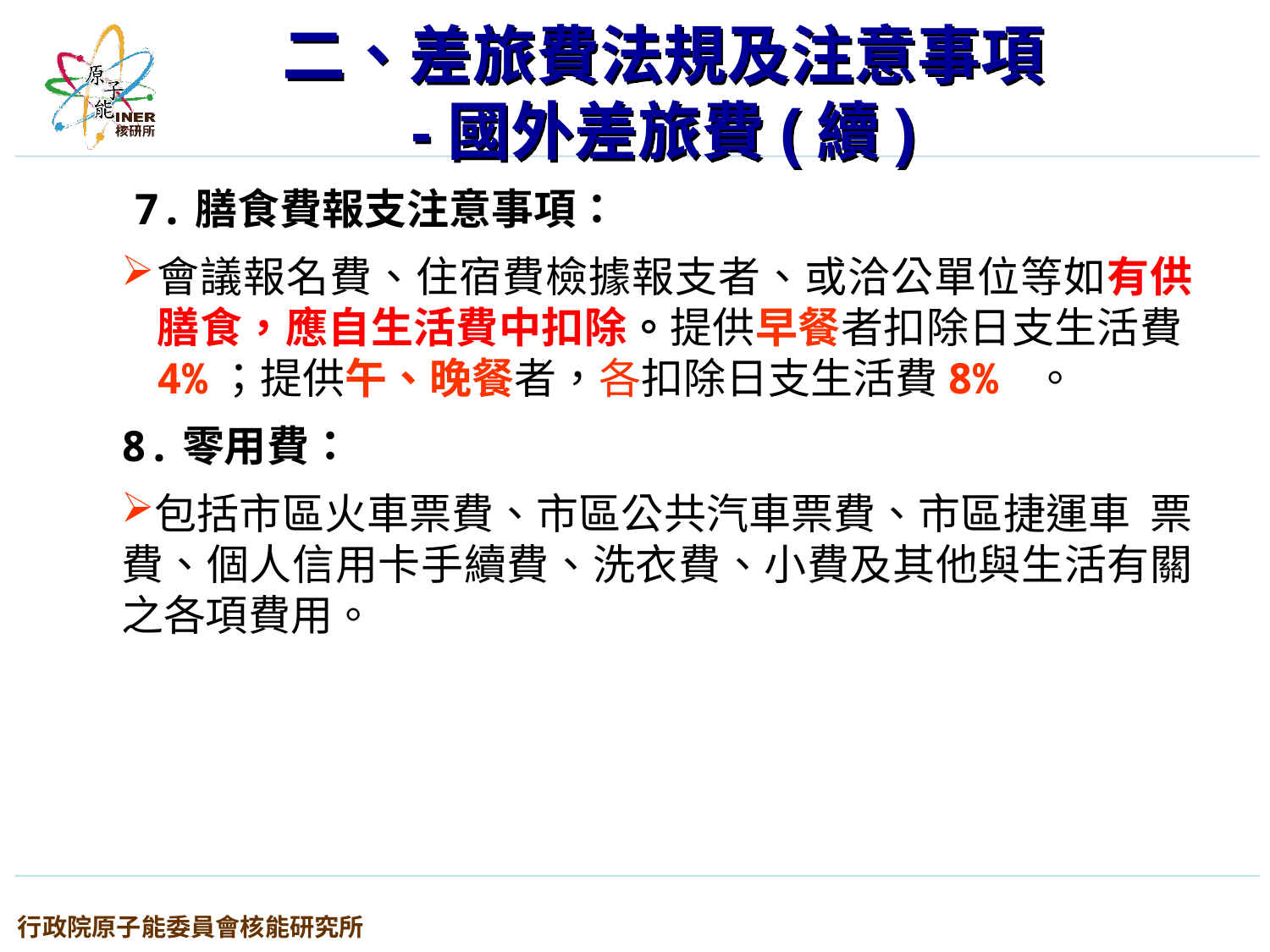

二、差旅費法規及注意事項
-國外差旅費(續)
   7.膳食費報支注意事項：
會議報名費、住宿費檢據報支者、或洽公單位等如有供膳食，應自生活費中扣除。提供早餐者扣除日支生活費4%；提供午、晚餐者，各扣除日支生活費8% 。
8.零用費：
包括市區火車票費、市區公共汽車票費、市區捷運車  票費、個人信用卡手續費、洗衣費、小費及其他與生活有關之各項費用。